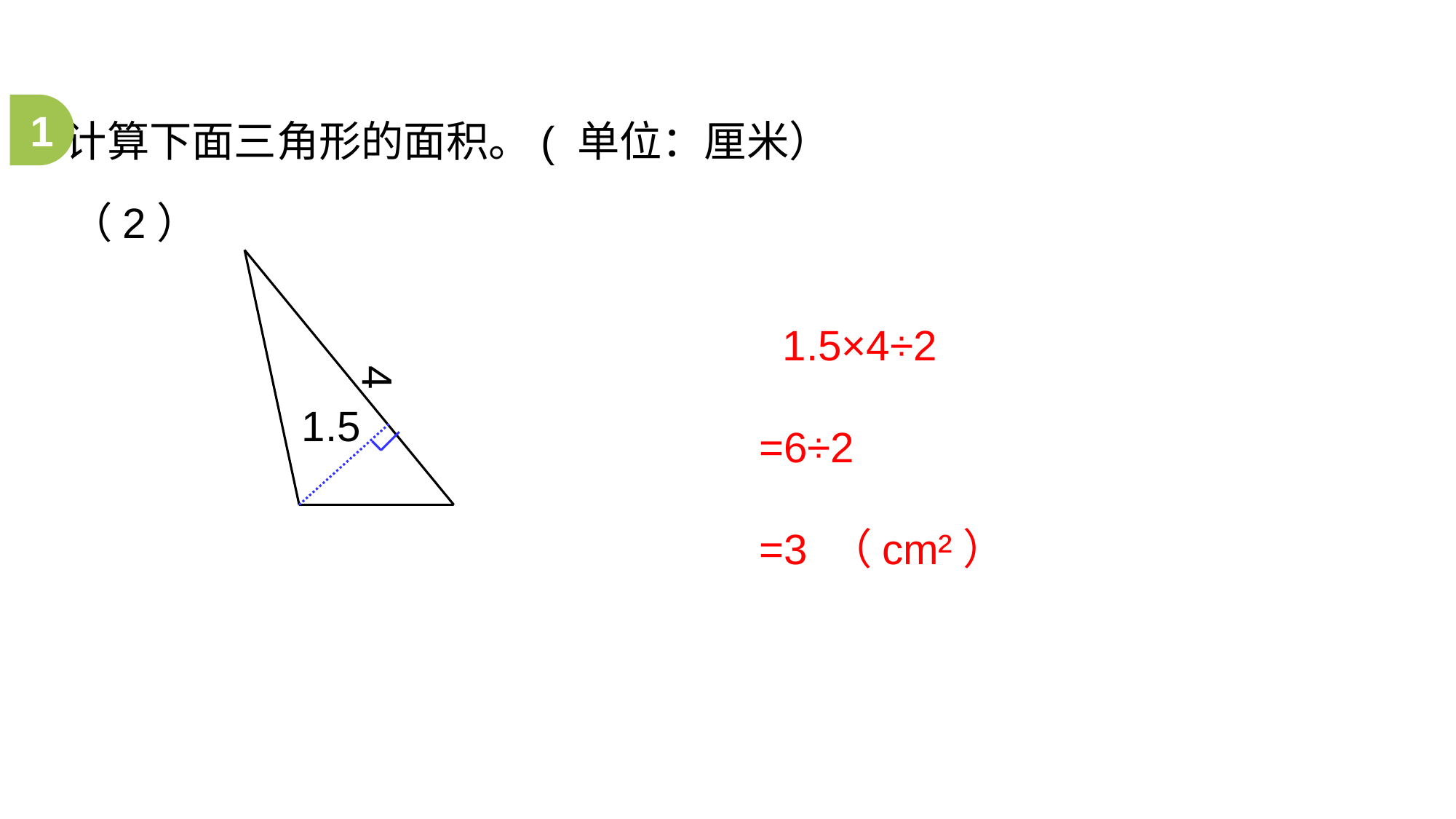

计算下面三角形的面积。( 单位：厘米）
1
（2）

4
1.5

  1.5×4÷2
=6÷2
=3 （cm²）